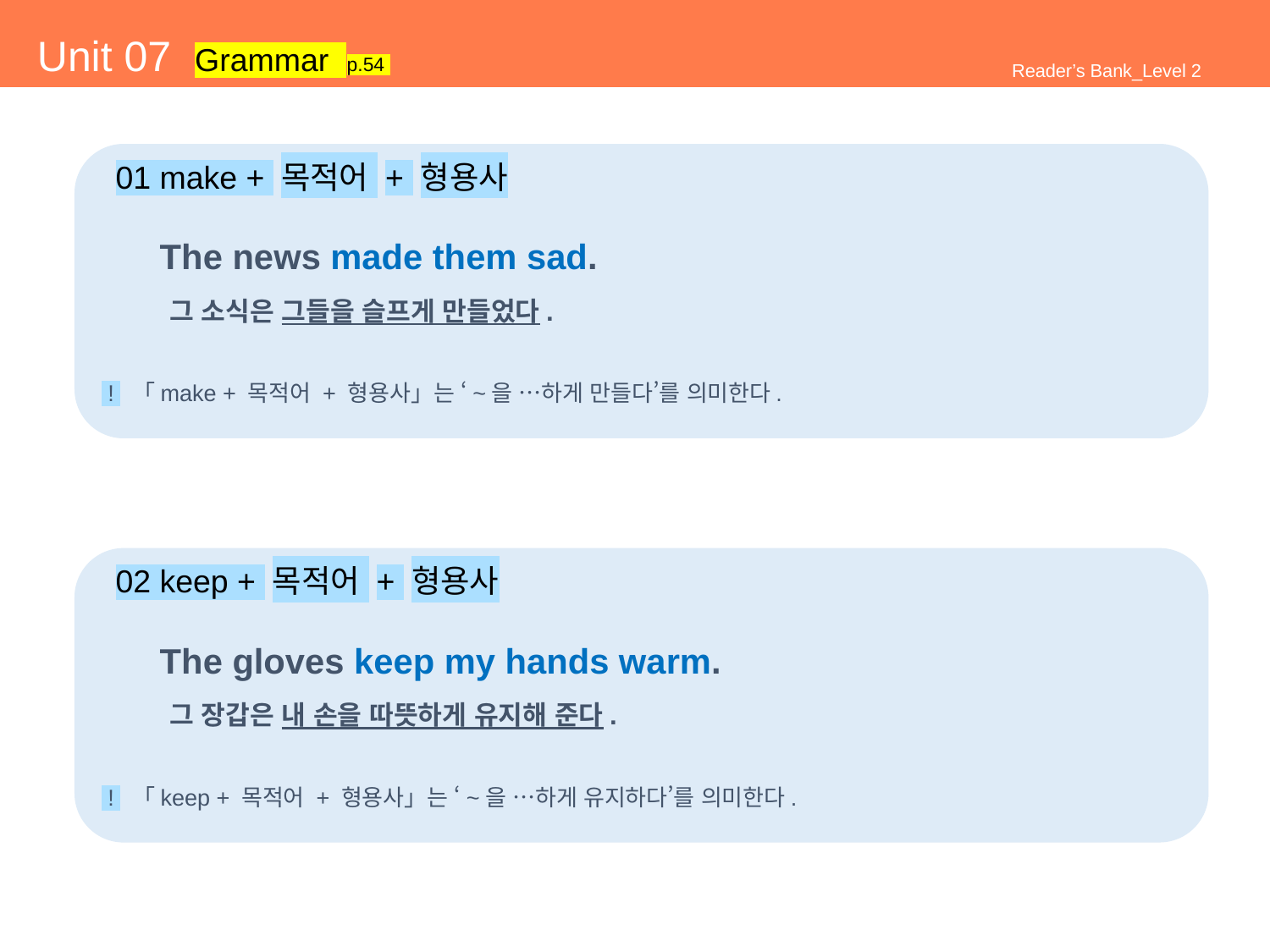

# Unit 07  Grammar  p.54
Reader’s Bank_Level 2

  01 make + 목적어 + 형용사

      The news made them sad.
      그 소식은 그들을 슬프게 만들었다.

 !  「make + 목적어 + 형용사」는 ‘~을 …하게 만들다’를 의미한다.

  02 keep + 목적어 + 형용사

      The gloves keep my hands warm.
      그 장갑은 내 손을 따뜻하게 유지해 준다.

 !  「keep + 목적어 + 형용사」는 ‘~을 …하게 유지하다’를 의미한다.